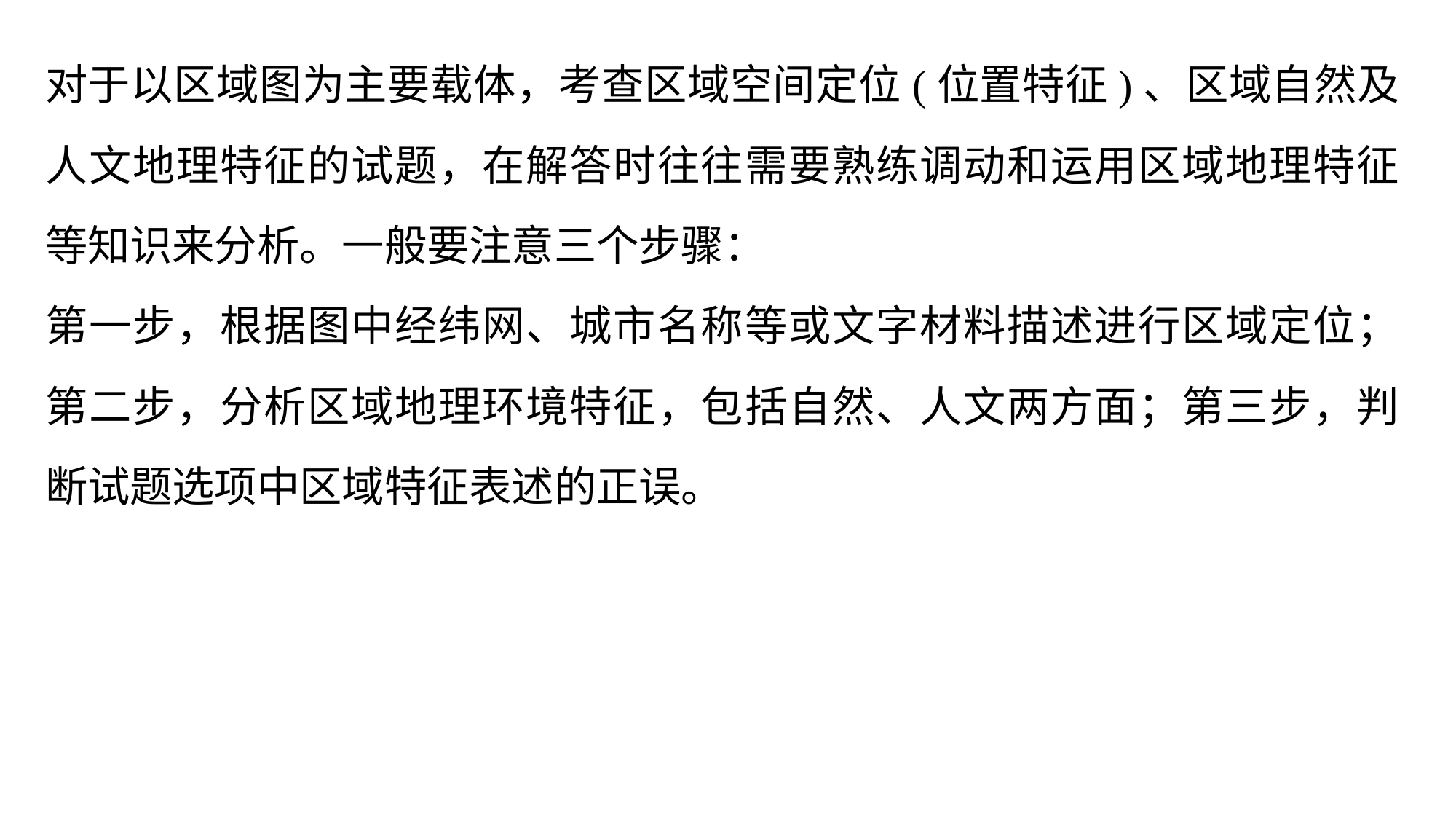

对于以区域图为主要载体，考查区域空间定位(位置特征)、区域自然及人文地理特征的试题，在解答时往往需要熟练调动和运用区域地理特征等知识来分析。一般要注意三个步骤：
第一步，根据图中经纬网、城市名称等或文字材料描述进行区域定位；第二步，分析区域地理环境特征，包括自然、人文两方面；第三步，判断试题选项中区域特征表述的正误。